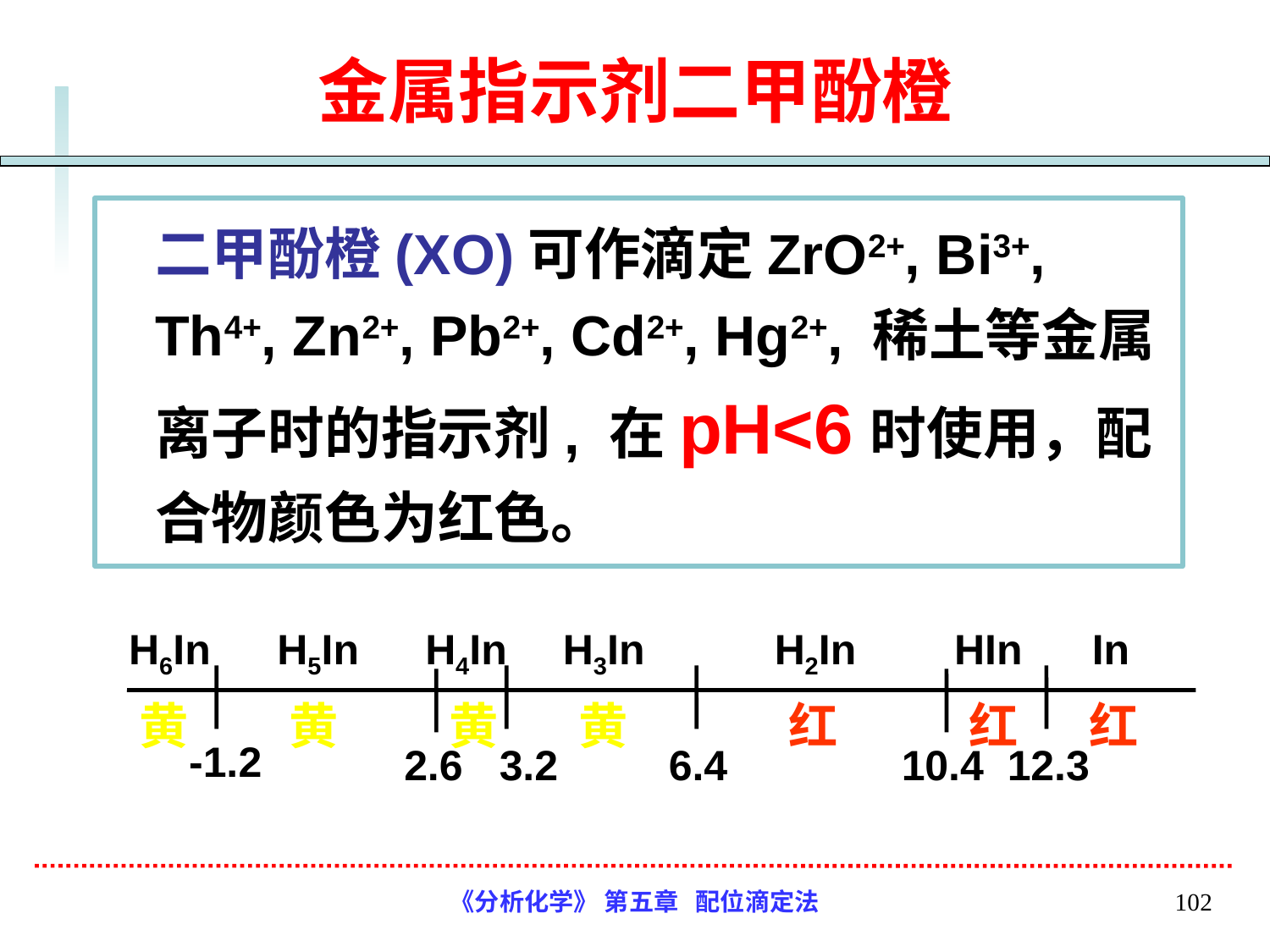

# 金属指示剂二甲酚橙
	二甲酚橙(XO)可作滴定ZrO2+, Bi3+, Th4+, Zn2+, Pb2+, Cd2+, Hg2+, 稀土等金属离子时的指示剂, 在pH<6时使用，配合物颜色为红色。
H6In
H5In
H4In
H3In
H2In
HIn
In

黄
黄
黄
黄
红
红
红

-1.2
2.6
3.2
6.4
10.4
12.3
《分析化学》 第五章   配位滴定法
102